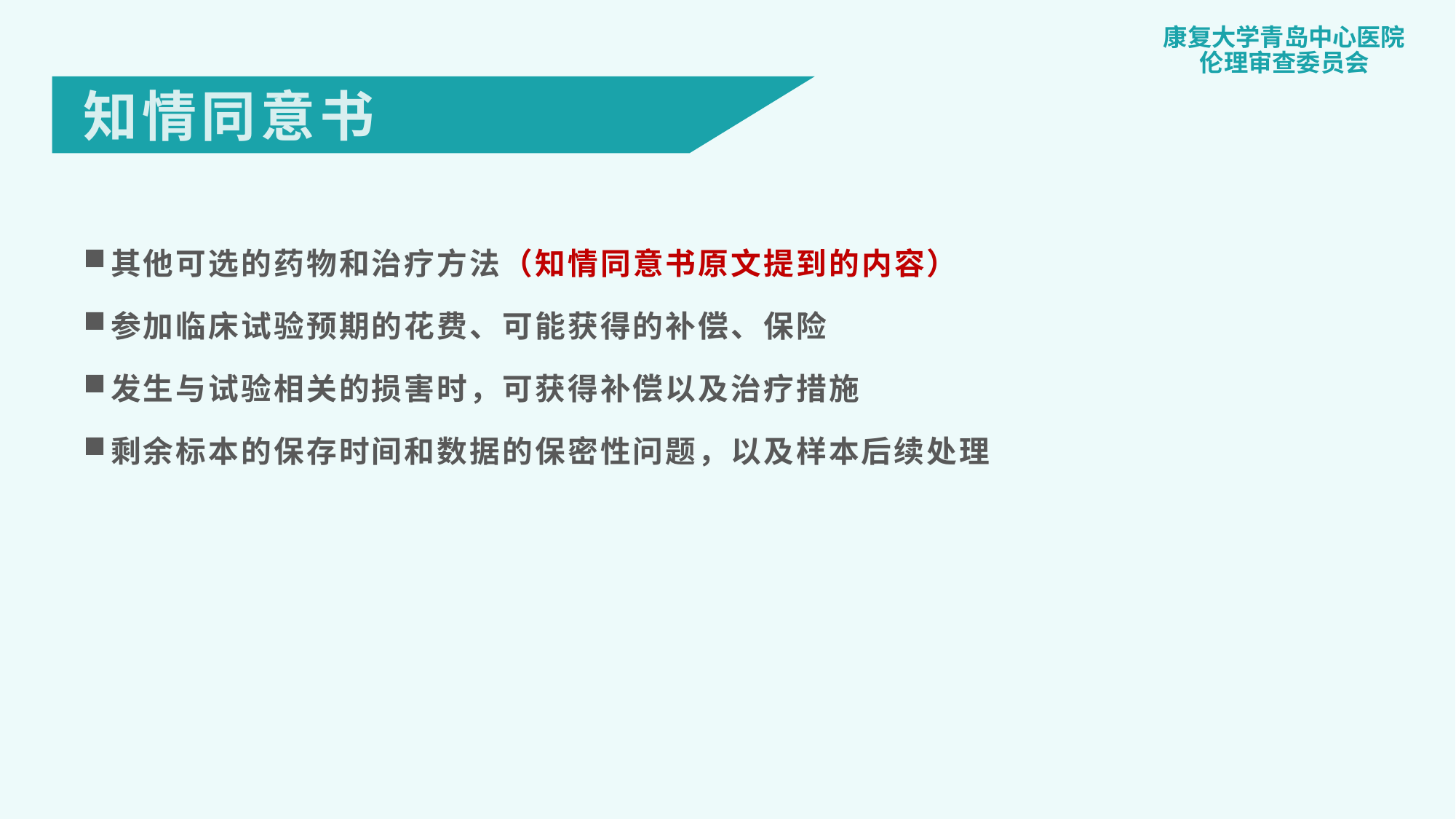

# 知情同意书
其他可选的药物和治疗方法（知情同意书原文提到的内容）
参加临床试验预期的花费、可能获得的补偿、保险
发生与试验相关的损害时，可获得补偿以及治疗措施
剩余标本的保存时间和数据的保密性问题，以及样本后续处理